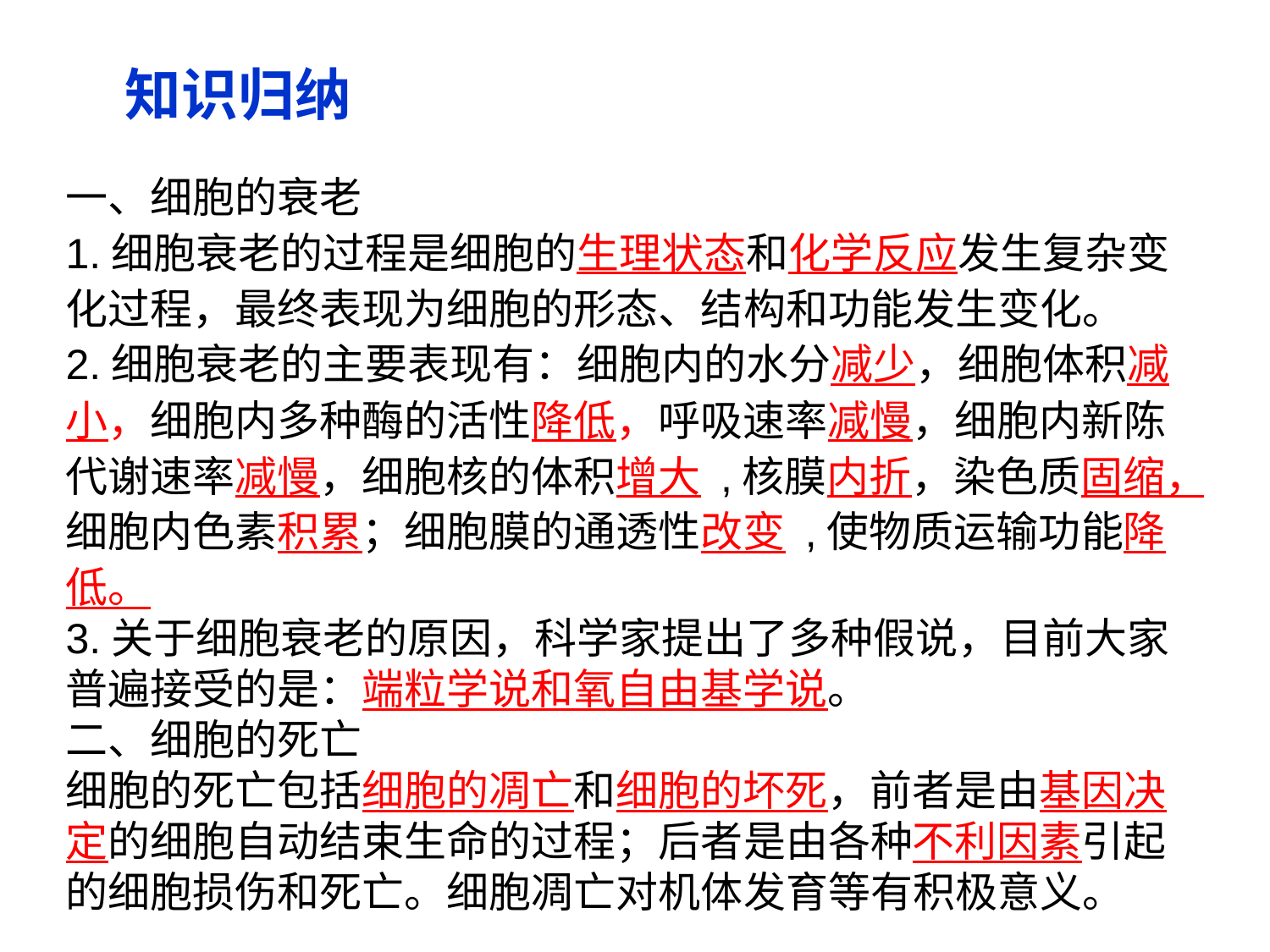

知识归纳
一、细胞的衰老
1.细胞衰老的过程是细胞的生理状态和化学反应发生复杂变化过程，最终表现为细胞的形态、结构和功能发生变化。
2.细胞衰老的主要表现有：细胞内的水分减少，细胞体积减小，细胞内多种酶的活性降低，呼吸速率减慢，细胞内新陈代谢速率减慢，细胞核的体积增大 ,核膜内折，染色质固缩，细胞内色素积累；细胞膜的通透性改变 ,使物质运输功能降低。
3.关于细胞衰老的原因，科学家提出了多种假说，目前大家普遍接受的是：端粒学说和氧自由基学说。
二、细胞的死亡
细胞的死亡包括细胞的凋亡和细胞的坏死，前者是由基因决定的细胞自动结束生命的过程；后者是由各种不利因素引起的细胞损伤和死亡。细胞凋亡对机体发育等有积极意义。